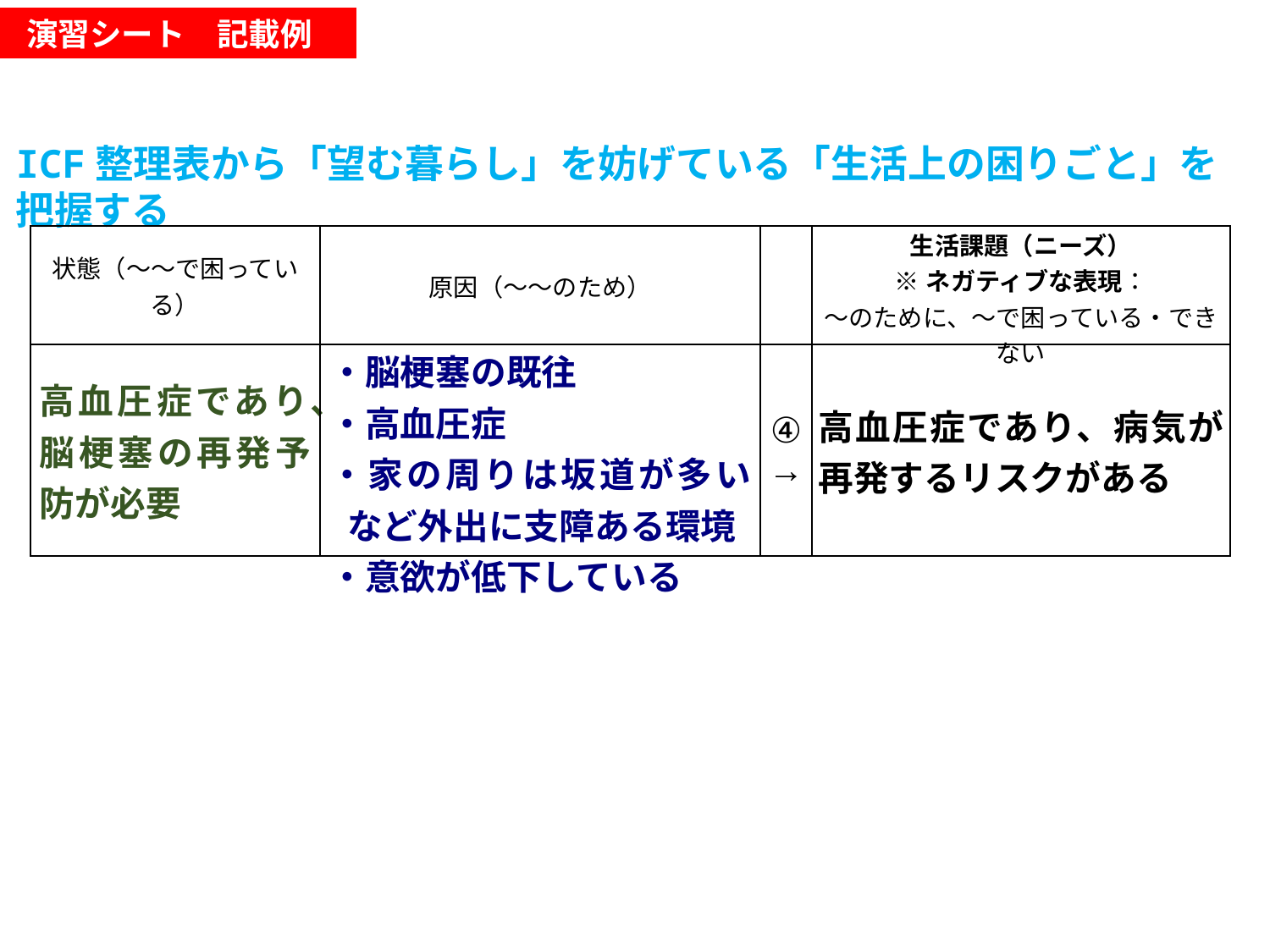

演習シート　記載例
ICF整理表から「望む暮らし」を妨げている「生活上の困りごと」を把握する
| 状態（～～で困っている） | 原因（～～のため） |  | 生活課題（ニーズ） ※ネガティブな表現： ～のために、～で困っている・できない |
| --- | --- | --- | --- |
| 高血圧症であり、脳梗塞の再発予防が必要 | ・脳梗塞の既往 ・高血圧症 ・家の周りは坂道が多いなど外出に支障ある環境 ・意欲が低下している | ④ → | 高血圧症であり、病気が再発するリスクがある |